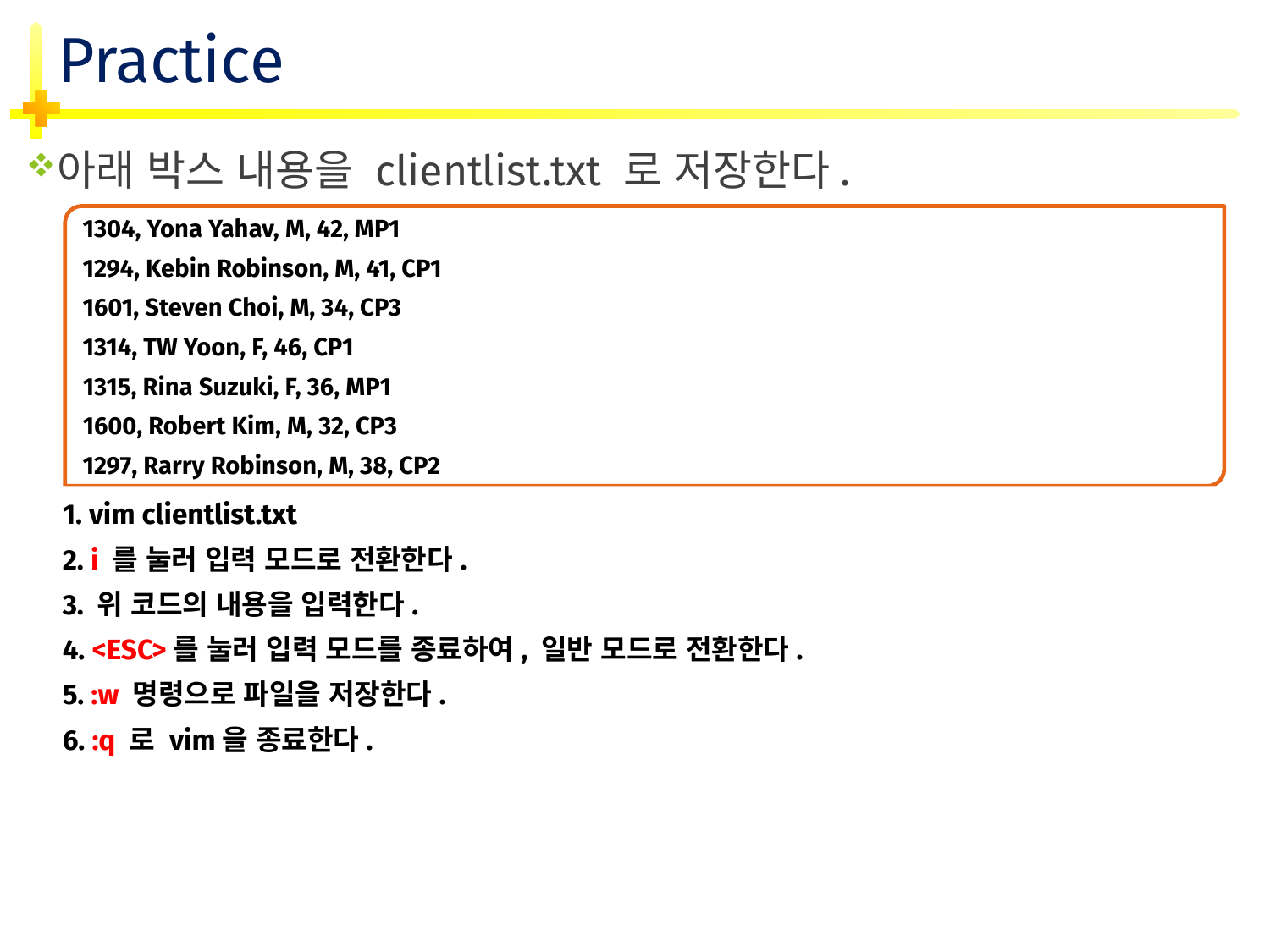

# Practice
아래 박스 내용을 clientlist.txt 로 저장한다.
1304, Yona Yahav, M, 42, MP1
1294, Kebin Robinson, M, 41, CP1
1601, Steven Choi, M, 34, CP3
1314, TW Yoon, F, 46, CP1
1315, Rina Suzuki, F, 36, MP1
1600, Robert Kim, M, 32, CP3
1297, Rarry Robinson, M, 38, CP2
1. vim clientlist.txt
2. i 를 눌러 입력 모드로 전환한다.
3. 위 코드의 내용을 입력한다.
4. <ESC>를 눌러 입력 모드를 종료하여, 일반 모드로 전환한다.
5. :w 명령으로 파일을 저장한다.
6. :q 로 vim을 종료한다.